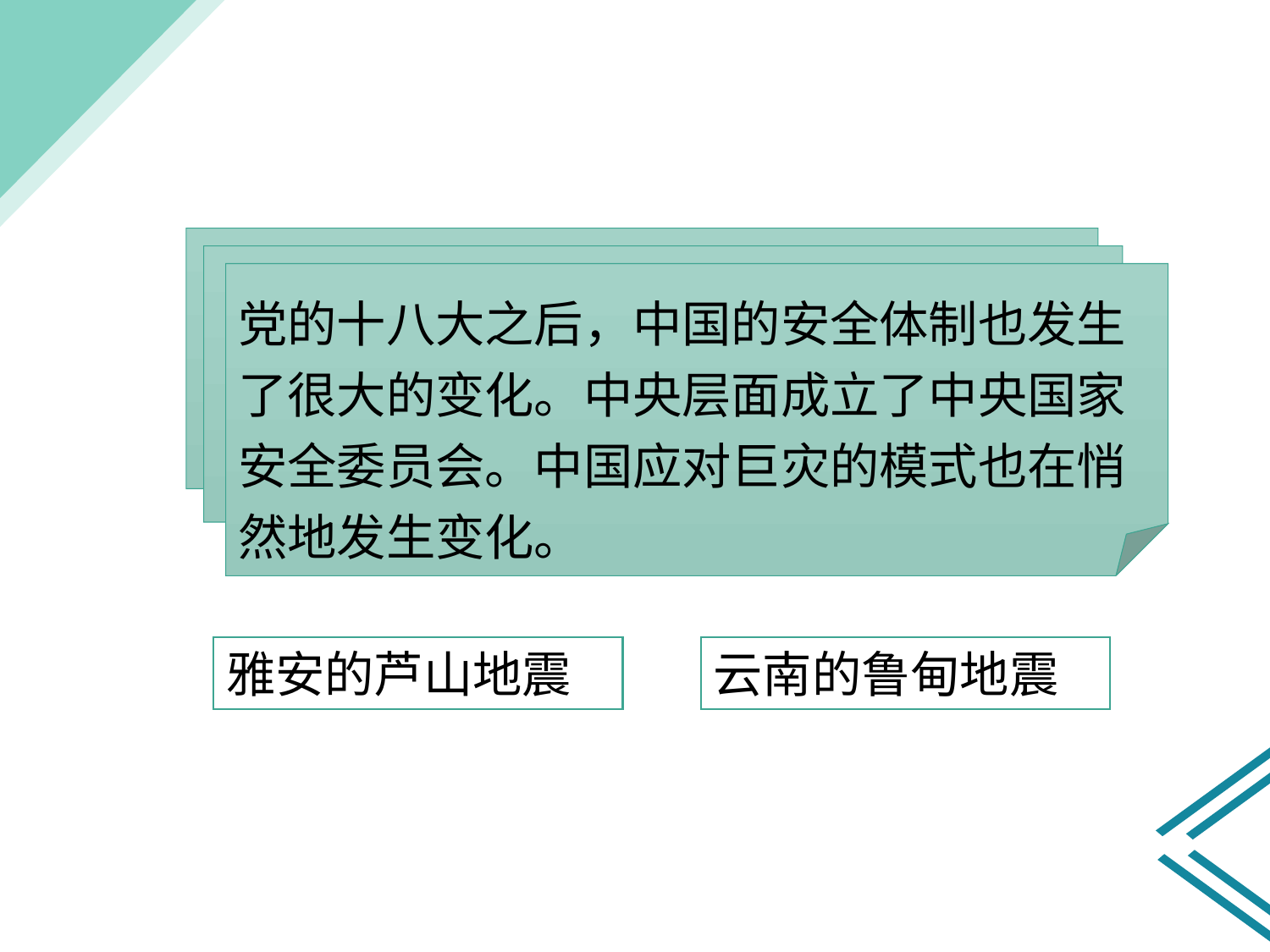

党的十八大之后，中国的安全体制也发生了很大的变化。中央层面成立了中央国家安全委员会。中国应对巨灾的模式也在悄然地发生变化。
雅安的芦山地震
云南的鲁甸地震